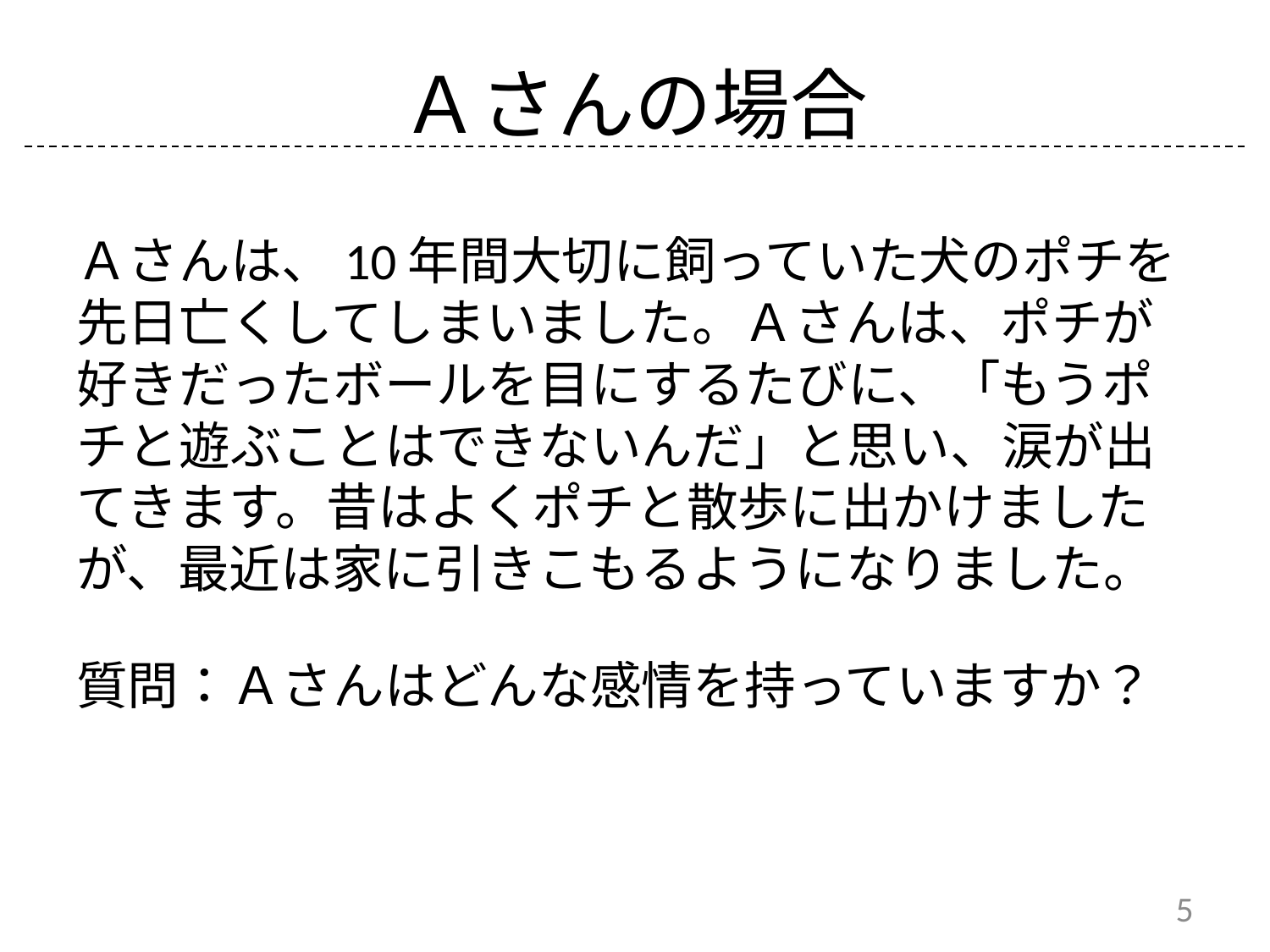

# Ａさんの場合
Ａさんは、10年間大切に飼っていた犬のポチを先日亡くしてしまいました。Ａさんは、ポチが好きだったボールを目にするたびに、「もうポチと遊ぶことはできないんだ」と思い、涙が出てきます。昔はよくポチと散歩に出かけましたが、最近は家に引きこもるようになりました。

質問：Ａさんはどんな感情を持っていますか？

5